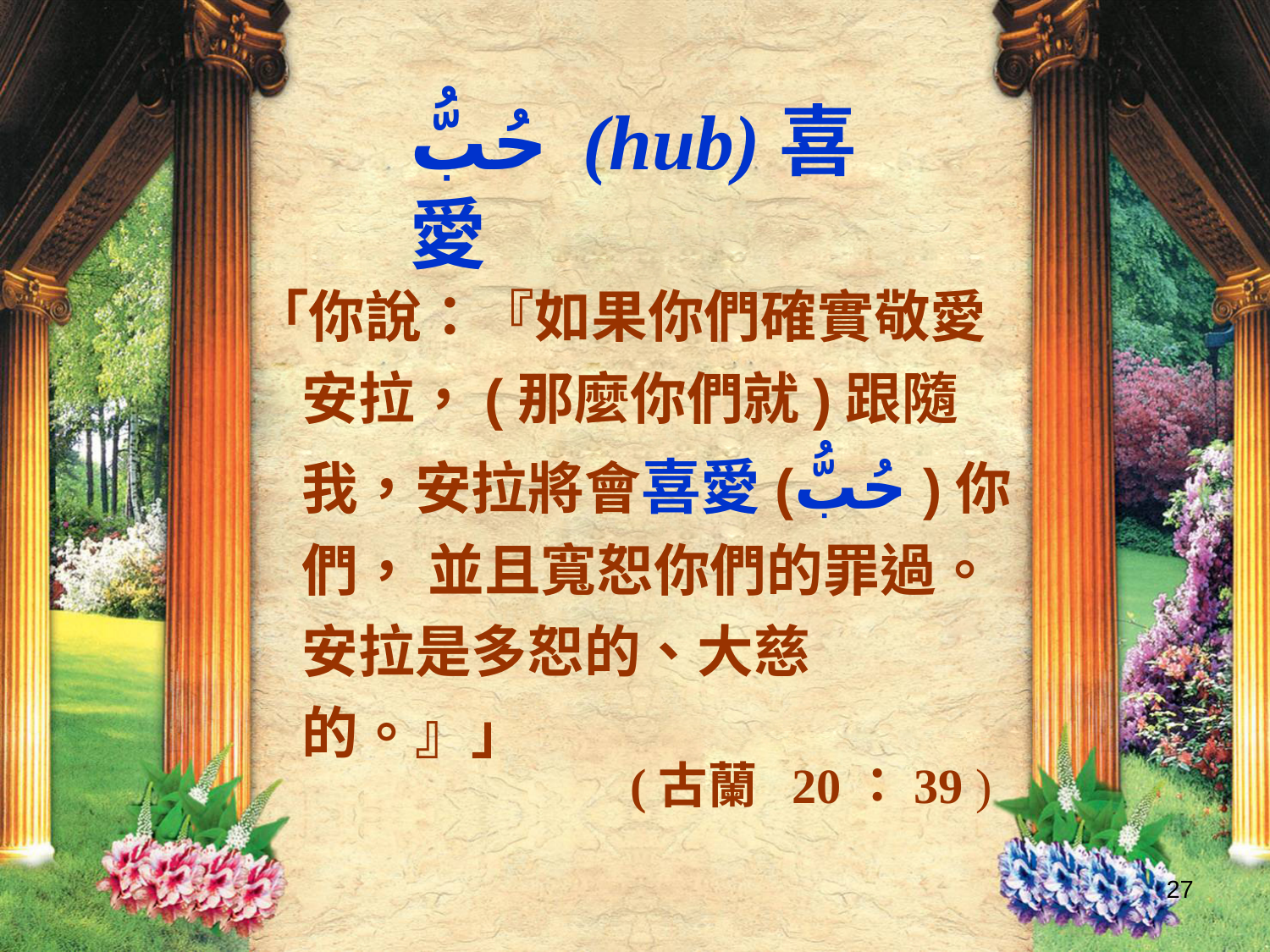

حُبُّ  (hub)喜愛
「你說：『如果你們確實敬愛安拉，(那麼你們就)跟隨我，安拉將會喜愛(حُبُّ )你們， 並且寬恕你們的罪過。安拉是多恕的、大慈的。』」
(古蘭  20：39 )

27